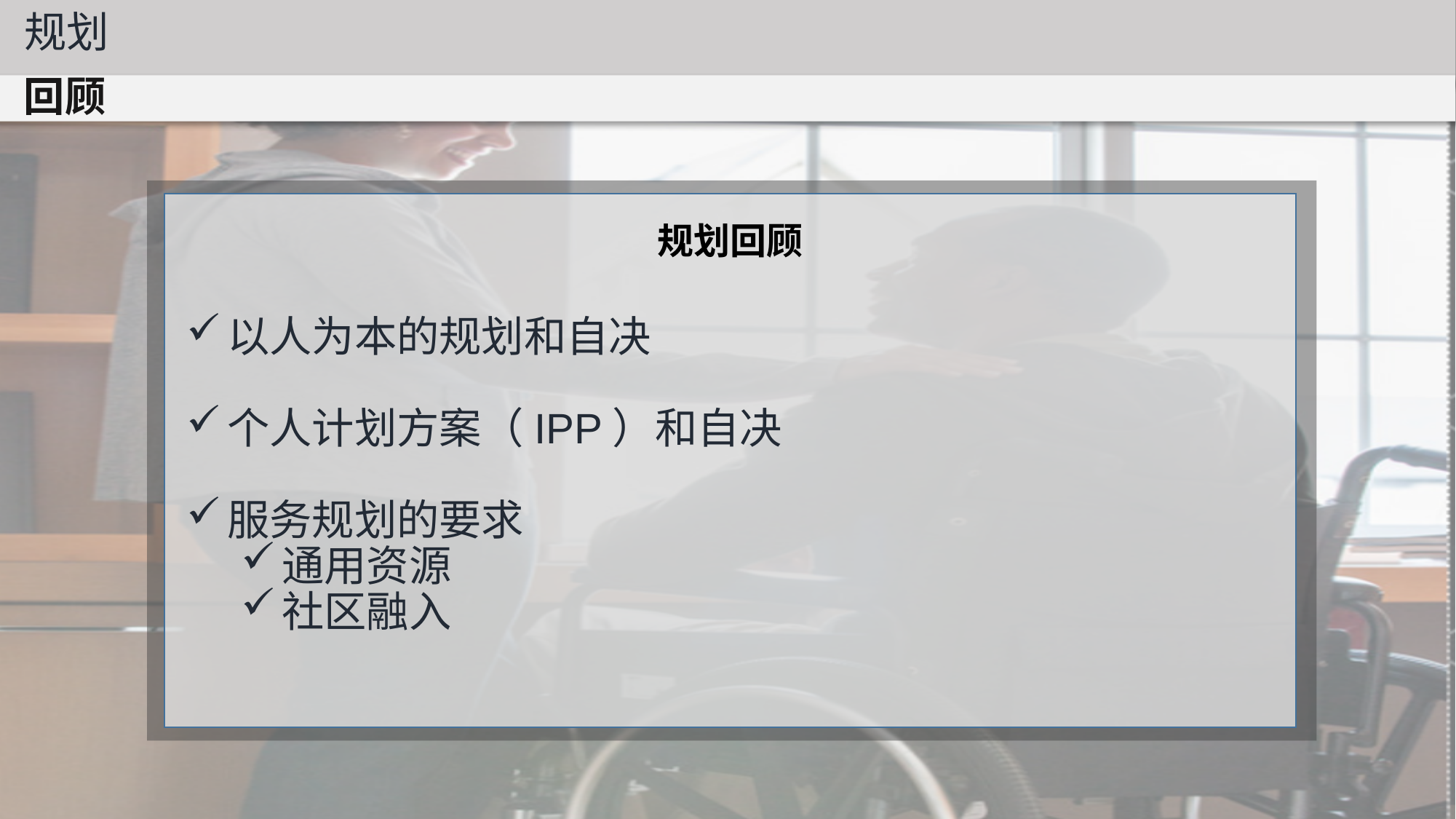

规划
回顾

规划回顾

以人为本的规划和自决

个人计划方案（IPP）和自决

服务规划的要求
通用资源
社区融入